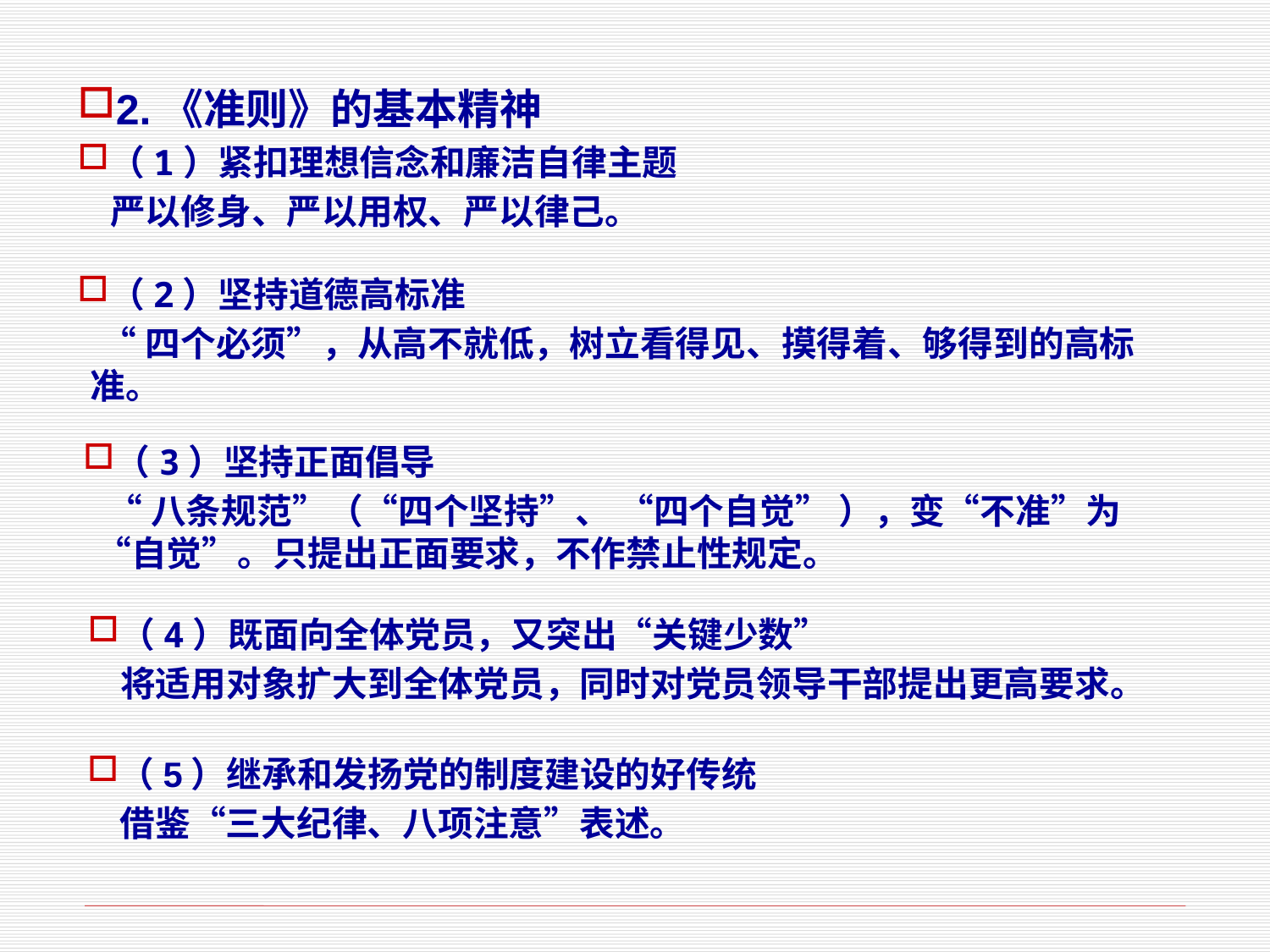

2.《准则》的基本精神
（1）紧扣理想信念和廉洁自律主题
   严以修身、严以用权、严以律己。
（2）坚持道德高标准
   “四个必须”，从高不就低，树立看得见、摸得着、够得到的高标准。
（3）坚持正面倡导
   “八条规范”（“四个坚持”、 “四个自觉” ），变“不准”为“自觉”。只提出正面要求，不作禁止性规定。
（4）既面向全体党员，又突出“关键少数”
   将适用对象扩大到全体党员，同时对党员领导干部提出更高要求。
（5）继承和发扬党的制度建设的好传统
   借鉴“三大纪律、八项注意”表述。